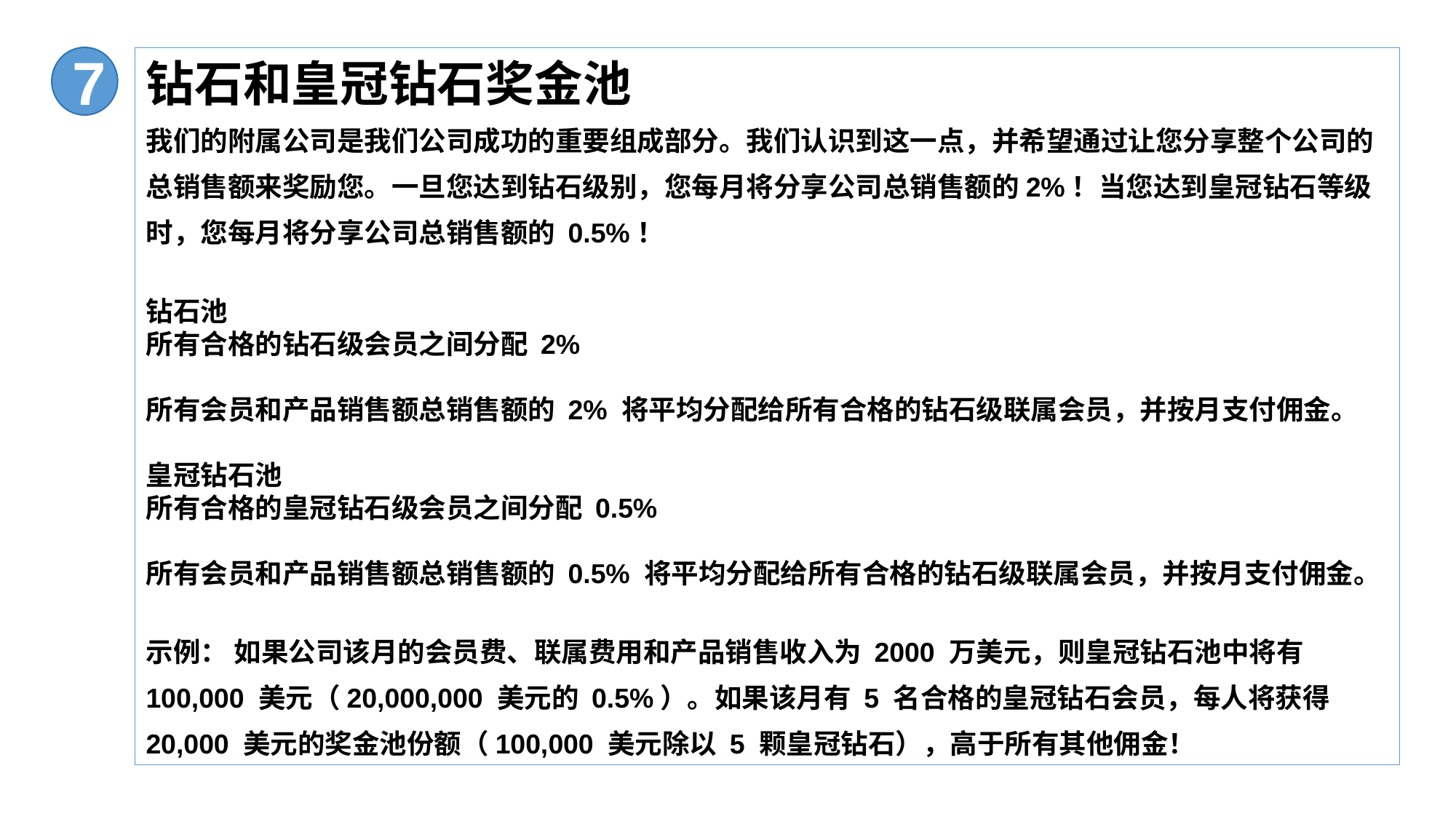

7
钻石和皇冠钻石奖金池
我们的附属公司是我们公司成功的重要组成部分。我们认识到这一点，并希望通过让您分享整个公司的总销售额来奖励您。一旦您达到钻石级别，您每月将分享公司总销售额的2%！当您达到皇冠钻石等级时，您每月将分享公司总销售额的 0.5%！

钻石池
所有合格的钻石级会员之间分配 2%

所有会员和产品销售额总销售额的 2% 将平均分配给所有合格的钻石级联属会员，并按月支付佣金。

皇冠钻石池
所有合格的皇冠钻石级会员之间分配 0.5%

所有会员和产品销售额总销售额的 0.5% 将平均分配给所有合格的钻石级联属会员，并按月支付佣金。

示例： 如果公司该月的会员费、联属费用和产品销售收入为 2000 万美元，则皇冠钻石池中将有 100,000 美元（20,000,000 美元的 0.5%）。如果该月有 5 名合格的皇冠钻石会员，每人将获得 20,000 美元的奖金池份额（100,000 美元除以 5 颗皇冠钻石），高于所有其他佣金！